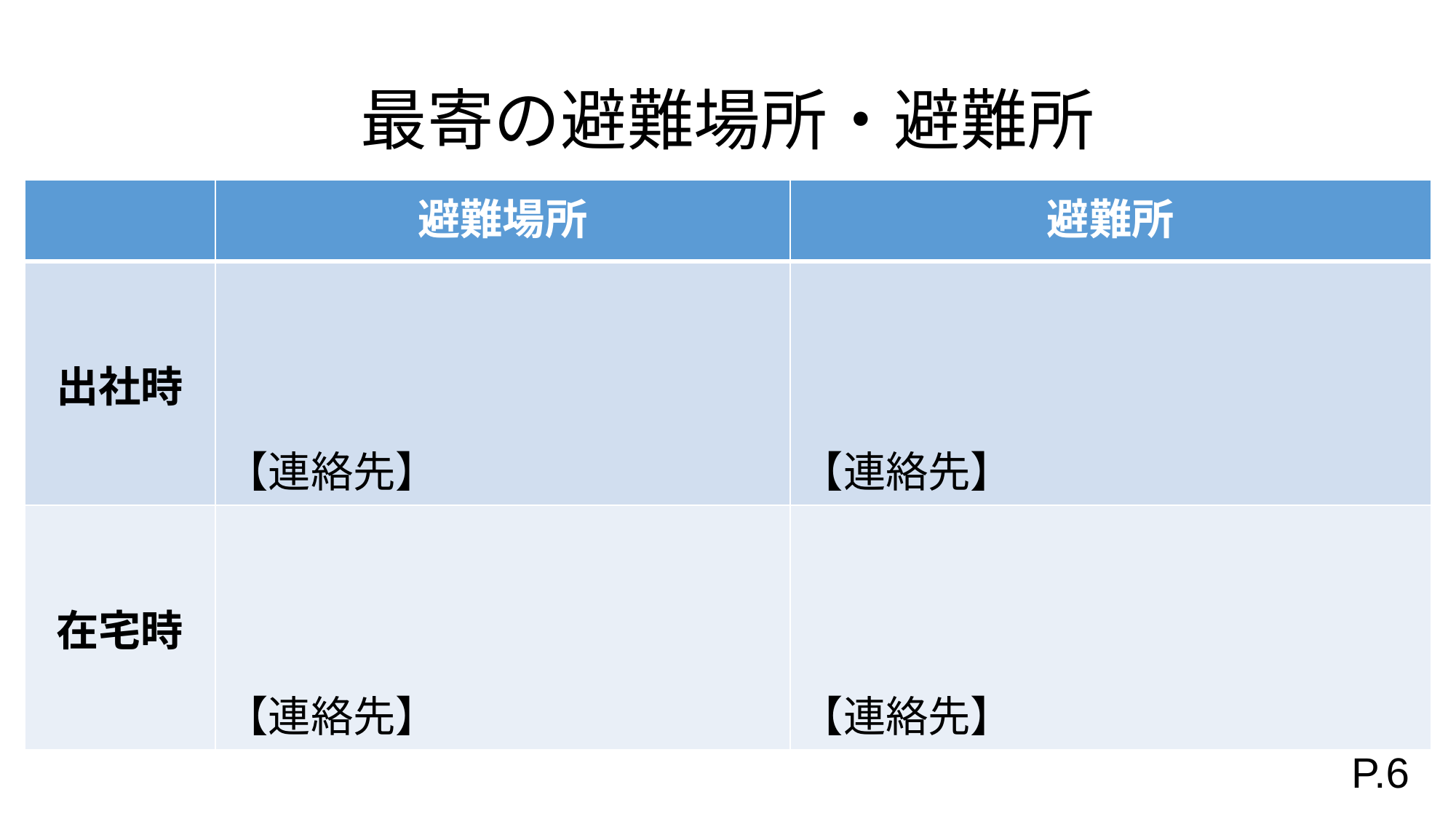

# 最寄の避難場所・避難所
|  | 避難場所 | 避難所 |
| --- | --- | --- |
| 出社時 | 【連絡先】 | 【連絡先】 |
| 在宅時 | 【連絡先】 | 【連絡先】 |
P.6